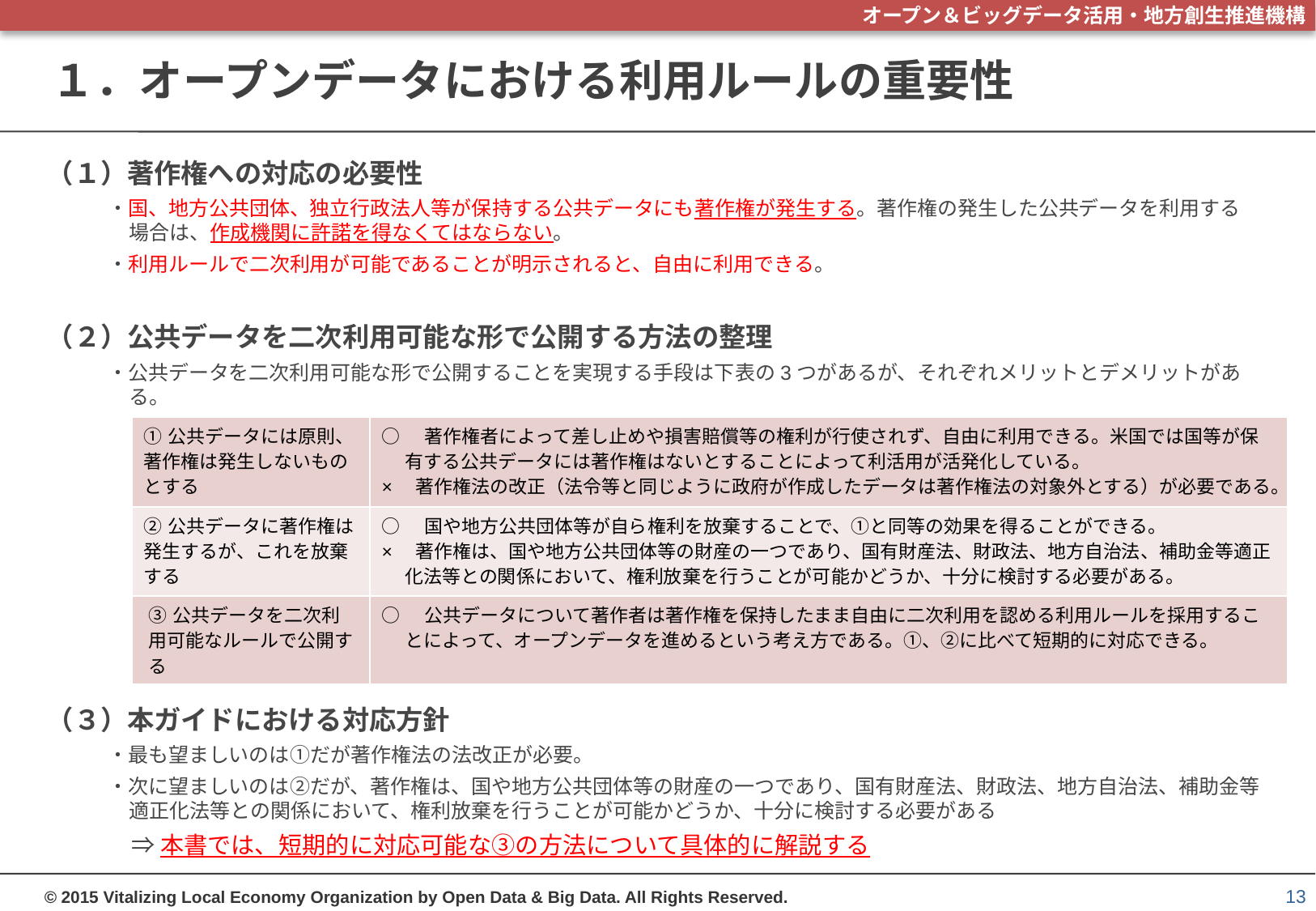

# １．オープンデータにおける利用ルールの重要性
（１）著作権への対応の必要性
・国、地方公共団体、独立行政法人等が保持する公共データにも著作権が発生する。著作権の発生した公共データを利用する場合は、作成機関に許諾を得なくてはならない。
・利用ルールで二次利用が可能であることが明示されると、自由に利用できる。

（２）公共データを二次利用可能な形で公開する方法の整理
・公共データを二次利用可能な形で公開することを実現する手段は下表の3つがあるが、それぞれメリットとデメリットがある。

（３）本ガイドにおける対応方針
・最も望ましいのは①だが著作権法の法改正が必要。
・次に望ましいのは②だが、著作権は、国や地方公共団体等の財産の一つであり、国有財産法、財政法、地方自治法、補助金等適正化法等との関係において、権利放棄を行うことが可能かどうか、十分に検討する必要がある
　⇒ 本書では、短期的に対応可能な③の方法について具体的に解説する

| ①公共データには原則、著作権は発生しないものとする | ○　著作権者によって差し止めや損害賠償等の権利が行使されず、自由に利用できる。米国では国等が保有する公共データには著作権はないとすることによって利活用が活発化している。 ×　著作権法の改正（法令等と同じように政府が作成したデータは著作権法の対象外とする）が必要である。 |
| --- | --- |
| ②公共データに著作権は発生するが、これを放棄する | ○　国や地方公共団体等が自ら権利を放棄することで、①と同等の効果を得ることができる。 ×　著作権は、国や地方公共団体等の財産の一つであり、国有財産法、財政法、地方自治法、補助金等適正化法等との関係において、権利放棄を行うことが可能かどうか、十分に検討する必要がある。 |
| ③公共データを二次利用可能なルールで公開する | ○　公共データについて著作者は著作権を保持したまま自由に二次利用を認める利用ルールを採用することによって、オープンデータを進めるという考え方である。①、②に比べて短期的に対応できる。 |
13